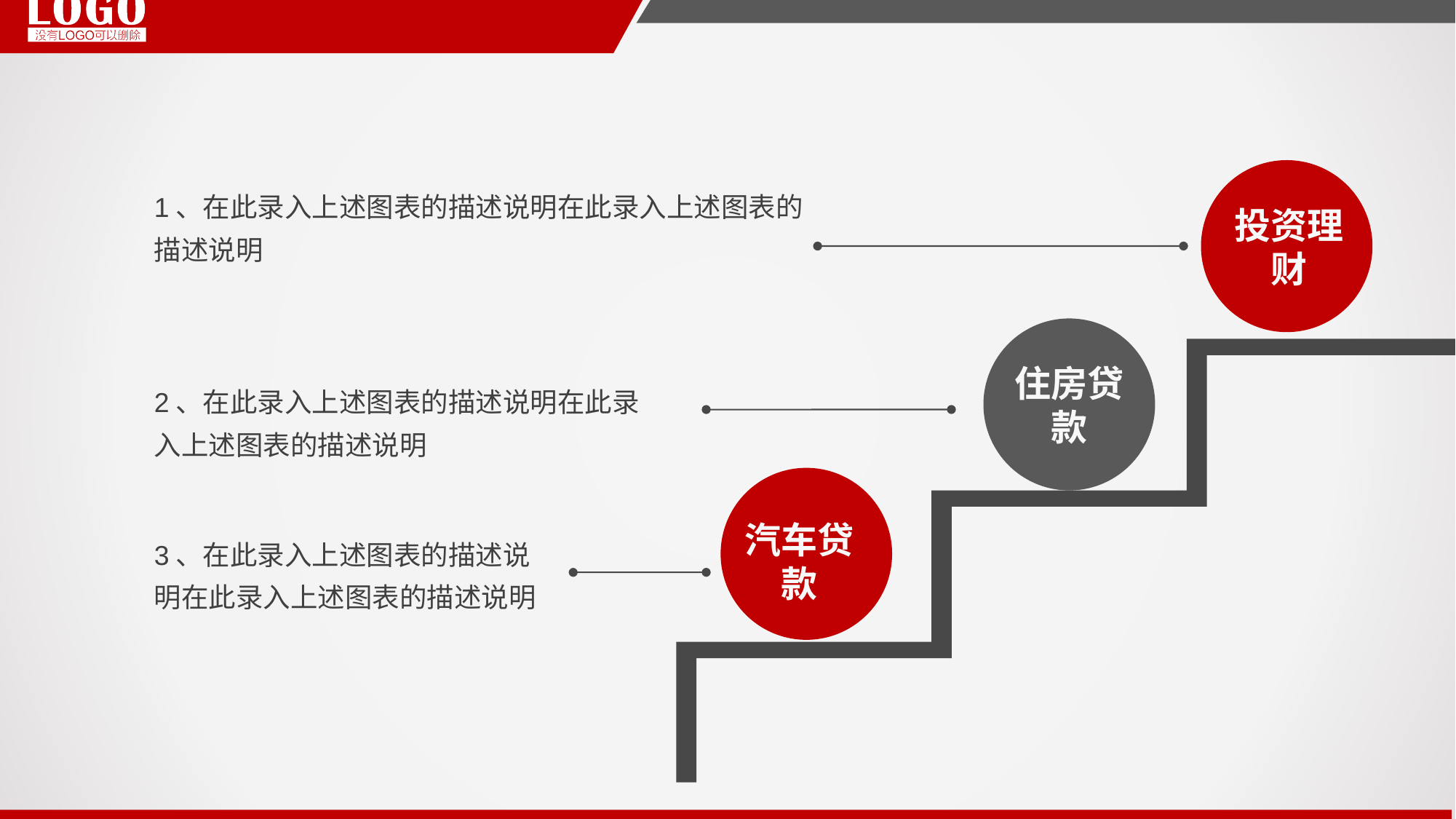

1、在此录入上述图表的描述说明在此录入上述图表的描述说明
投资理财

住房贷款
2、在此录入上述图表的描述说明在此录入上述图表的描述说明

汽车贷款
3、在此录入上述图表的描述说明在此录入上述图表的描述说明